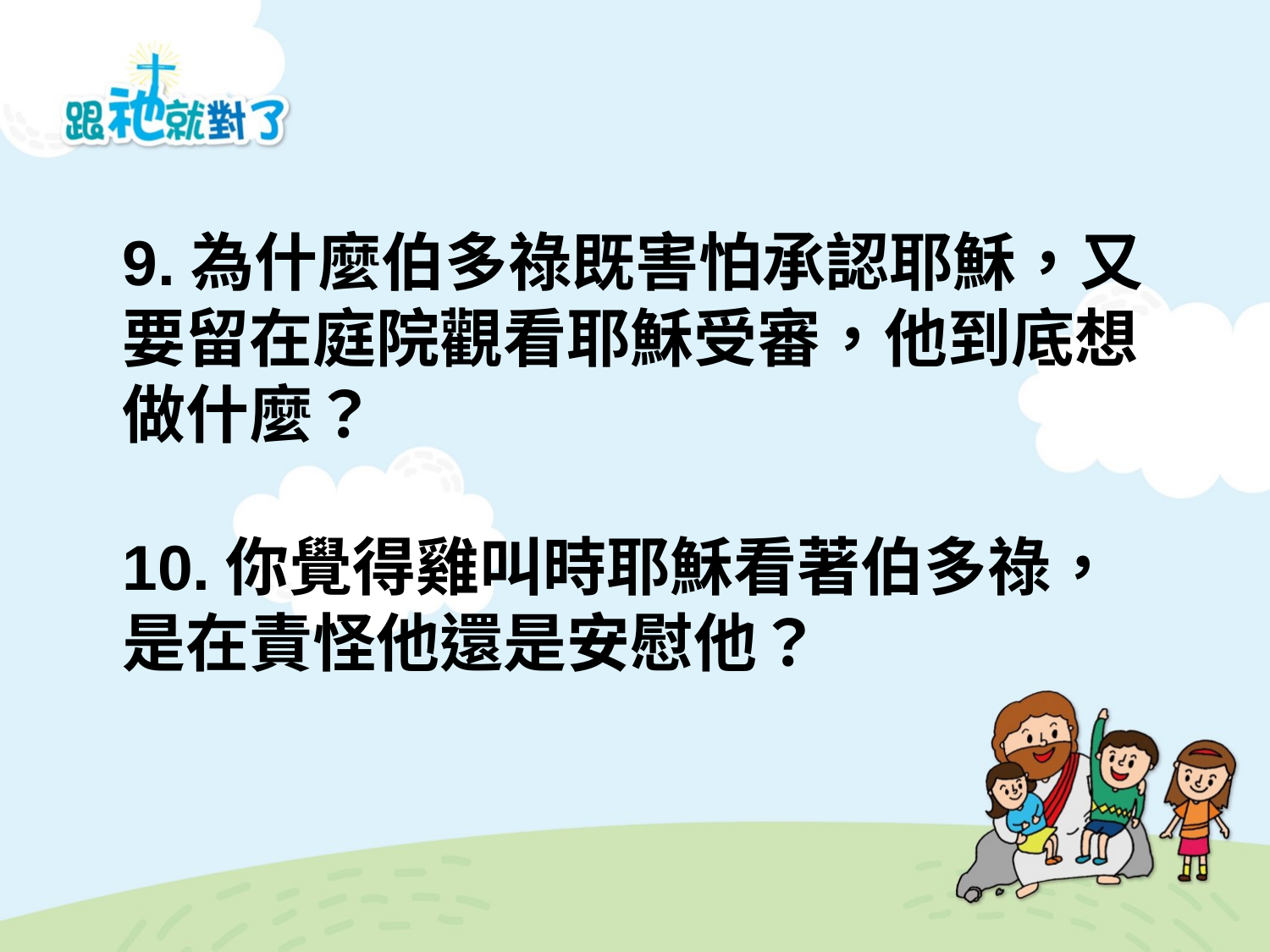

9.為什麼伯多祿既害怕承認耶穌，又要留在庭院觀看耶穌受審，他到底想做什麼？

10.你覺得雞叫時耶穌看著伯多祿，是在責怪他還是安慰他？